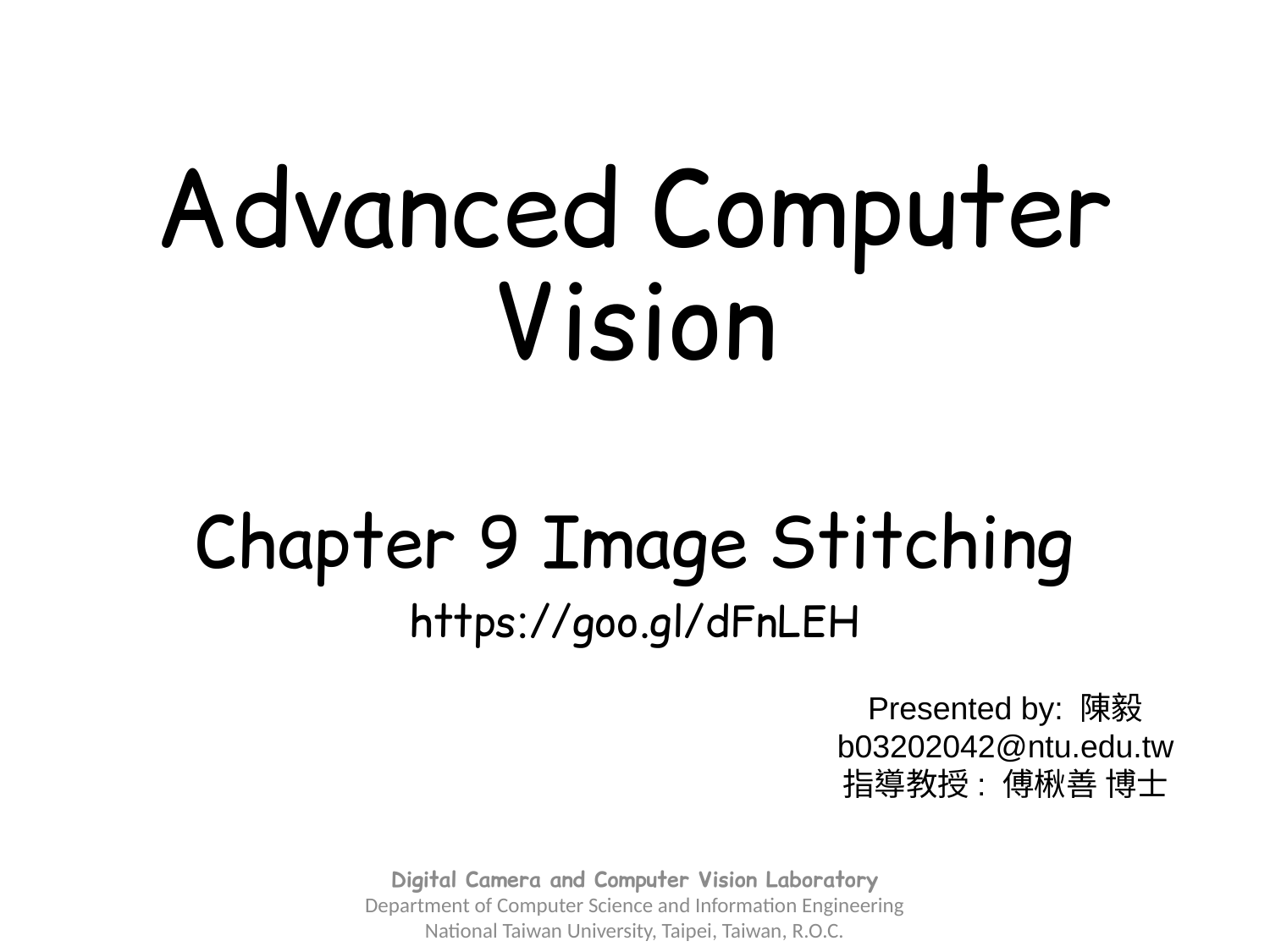

# Advanced Computer Vision
Chapter 9 Image Stitching
https://goo.gl/dFnLEH
Presented by: 陳毅
b03202042@ntu.edu.tw
指導教授: 傅楸善 博士
Digital Camera and Computer Vision Laboratory
Department of Computer Science and Information Engineering
National Taiwan University, Taipei, Taiwan, R.O.C.